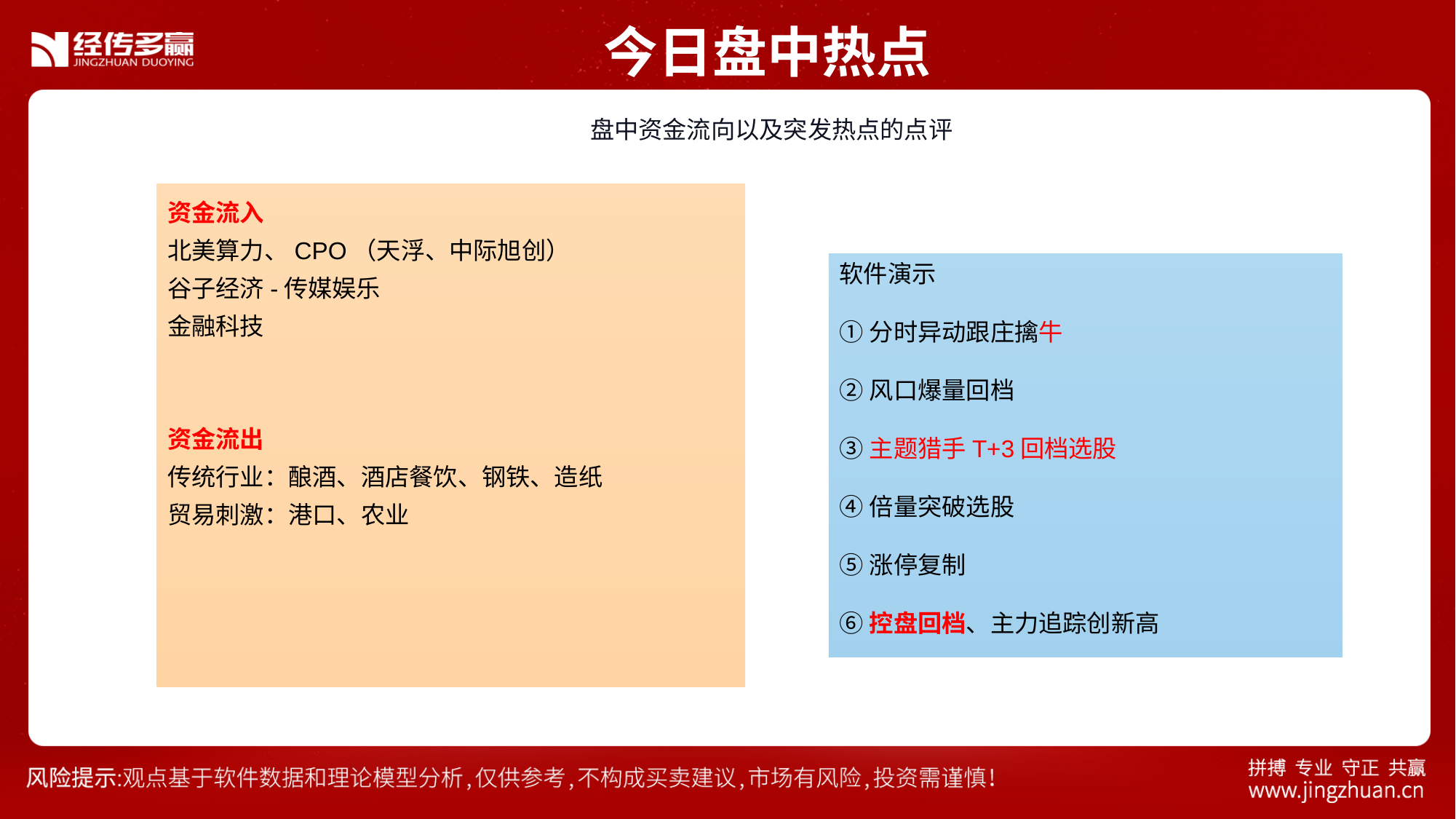

今日盘中热点
          盘中资金流向以及突发热点的点评

资金流入
北美算力、CPO（天浮、中际旭创）
谷子经济-传媒娱乐
金融科技

资金流出
传统行业：酿酒、酒店餐饮、钢铁、造纸
贸易刺激：港口、农业
软件演示

①分时异动跟庄擒牛

②风口爆量回档

③主题猎手T+3回档选股

④倍量突破选股

⑤涨停复制

⑥控盘回档、主力追踪创新高